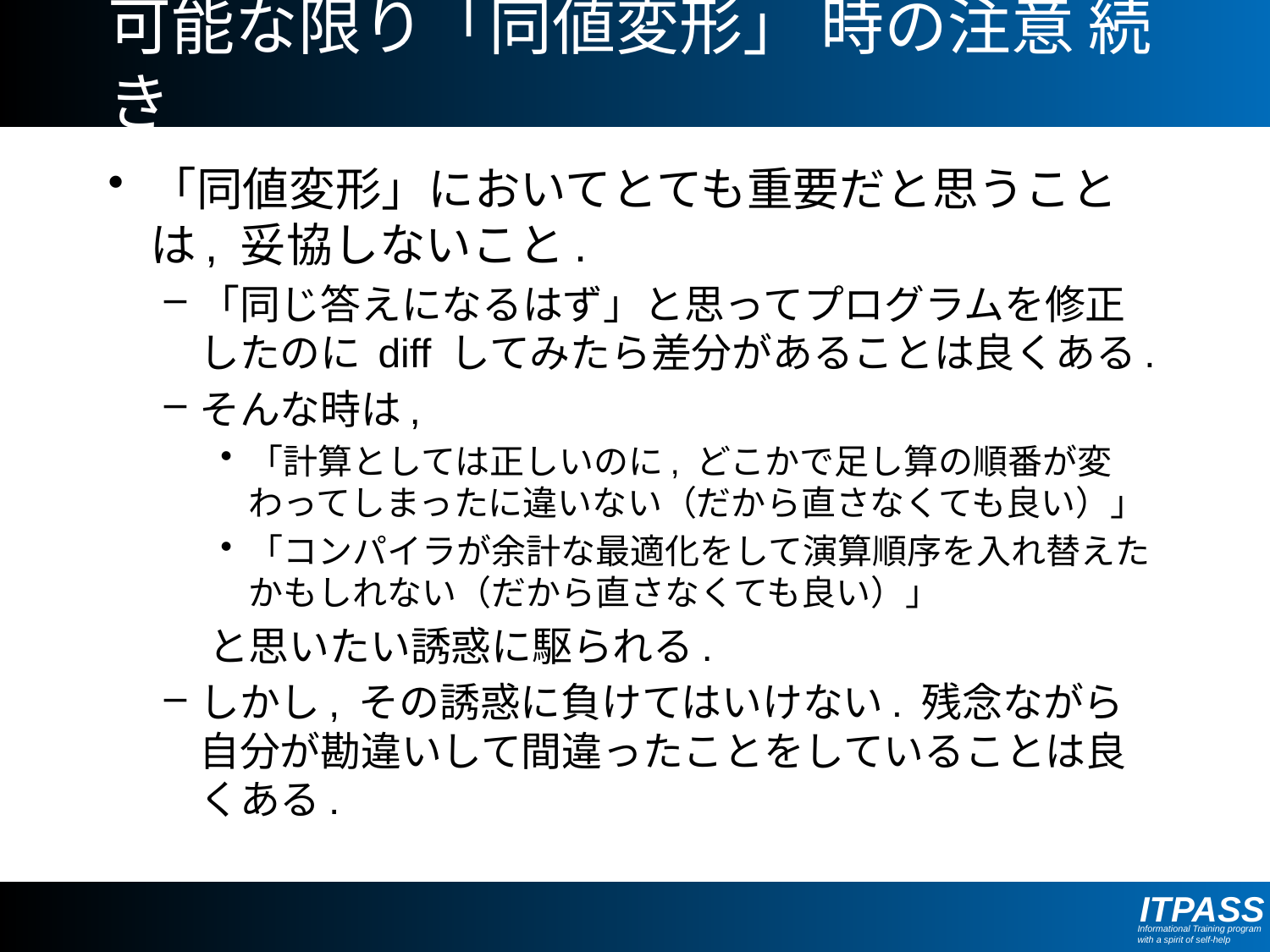

# 可能な限り「同値変形」 時の注意 続き
「同値変形」においてとても重要だと思うことは, 妥協しないこと.
「同じ答えになるはず」と思ってプログラムを修正したのに diff してみたら差分があることは良くある.
そんな時は,
「計算としては正しいのに, どこかで足し算の順番が変わってしまったに違いない（だから直さなくても良い）」
「コンパイラが余計な最適化をして演算順序を入れ替えたかもしれない（だから直さなくても良い）」
    と思いたい誘惑に駆られる.
しかし, その誘惑に負けてはいけない. 残念ながら自分が勘違いして間違ったことをしていることは良くある.